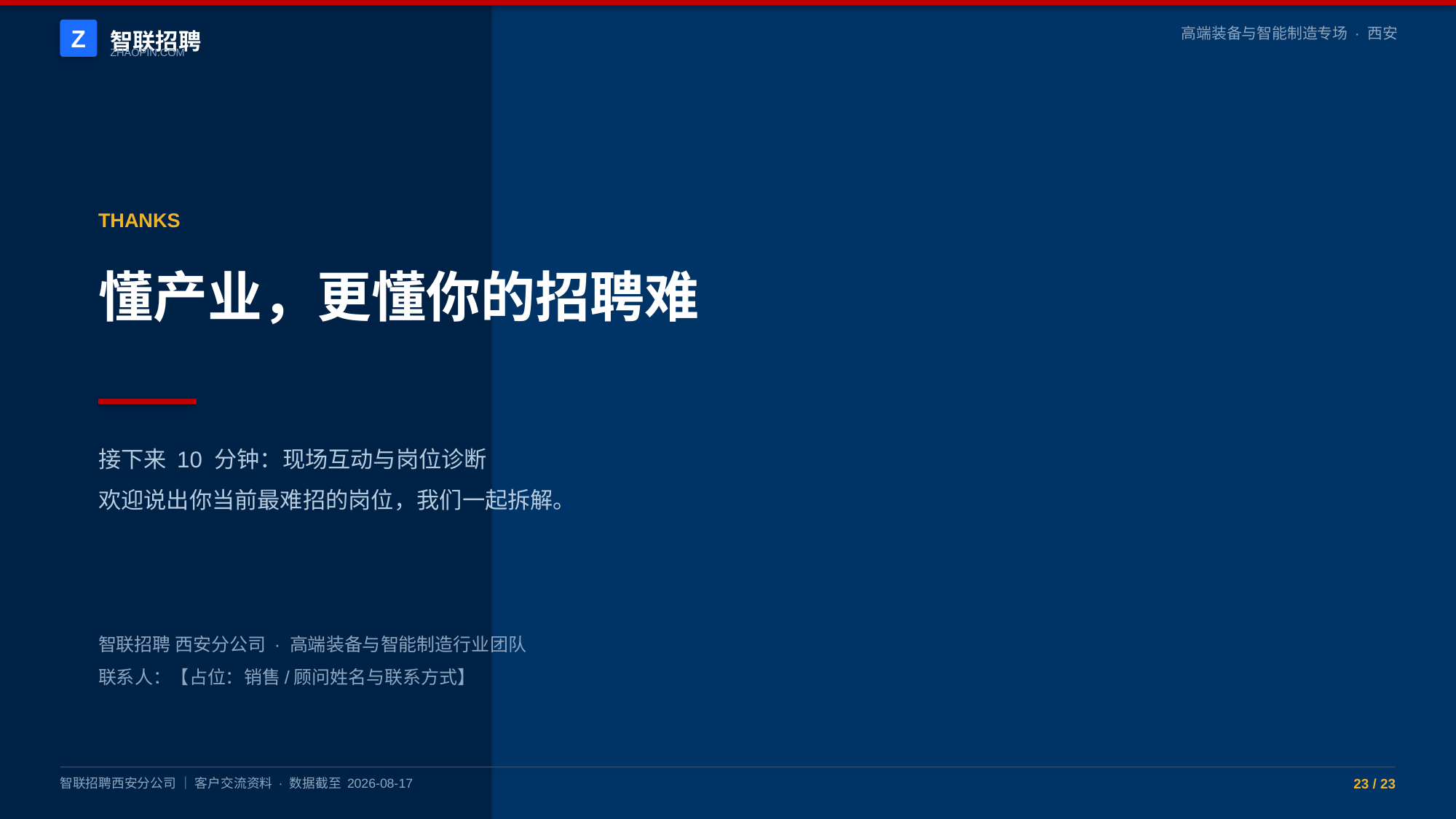

智联招聘
Z
高端装备与智能制造专场 · 西安
ZHAOPIN.COM
THANKS
懂产业，更懂你的招聘难

接下来 10 分钟：现场互动与岗位诊断
欢迎说出你当前最难招的岗位，我们一起拆解。
智联招聘 西安分公司 · 高端装备与智能制造行业团队
联系人：【占位：销售/顾问姓名与联系方式】

智联招聘西安分公司 ｜ 客户交流资料 · 数据截至 2026-08-17
23 / 23